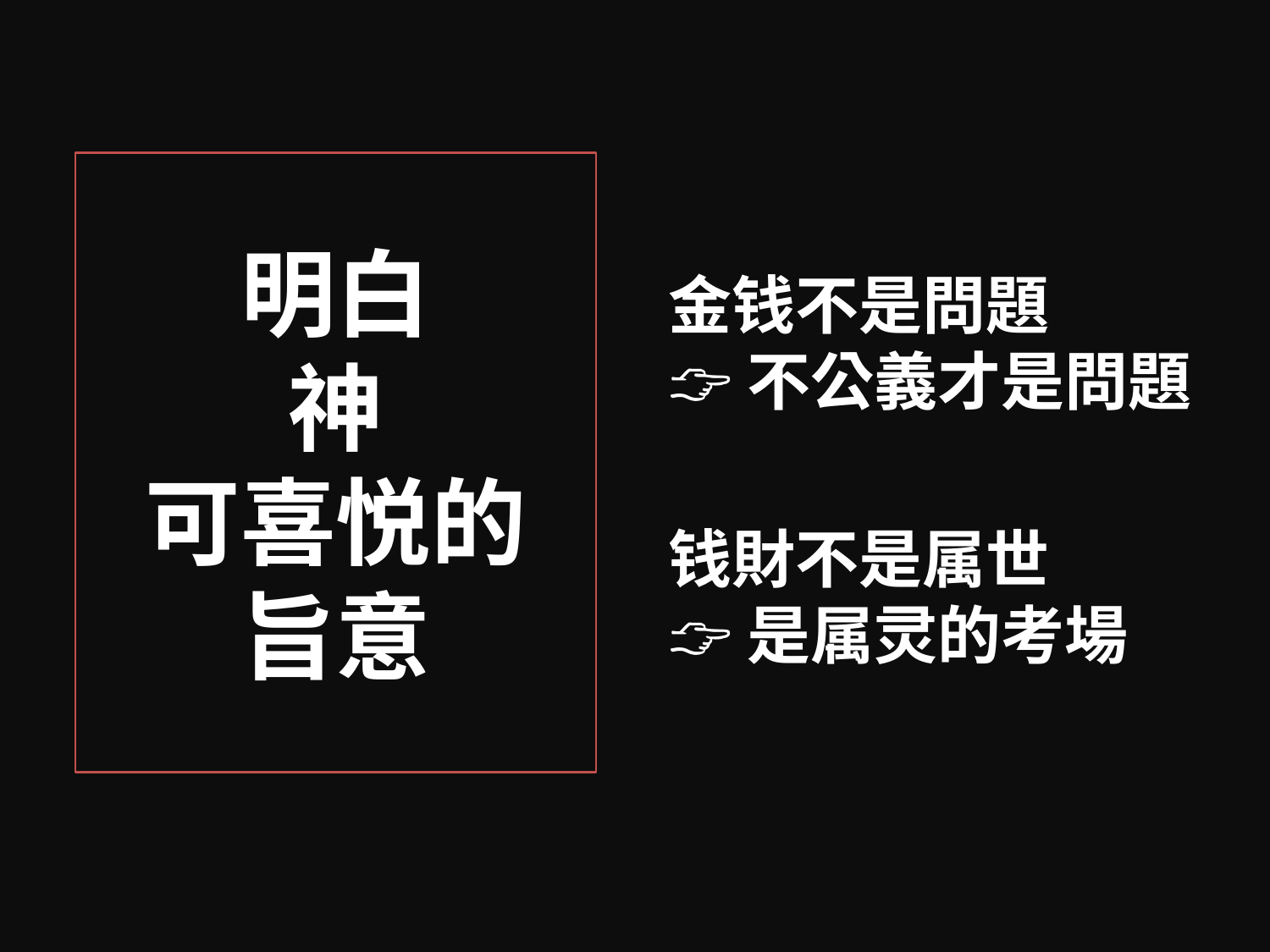

金钱不是問題
👉 不公義才是問題

钱財不是属世
👉 是属灵的考場

# 明白 神 可喜悦的 旨意